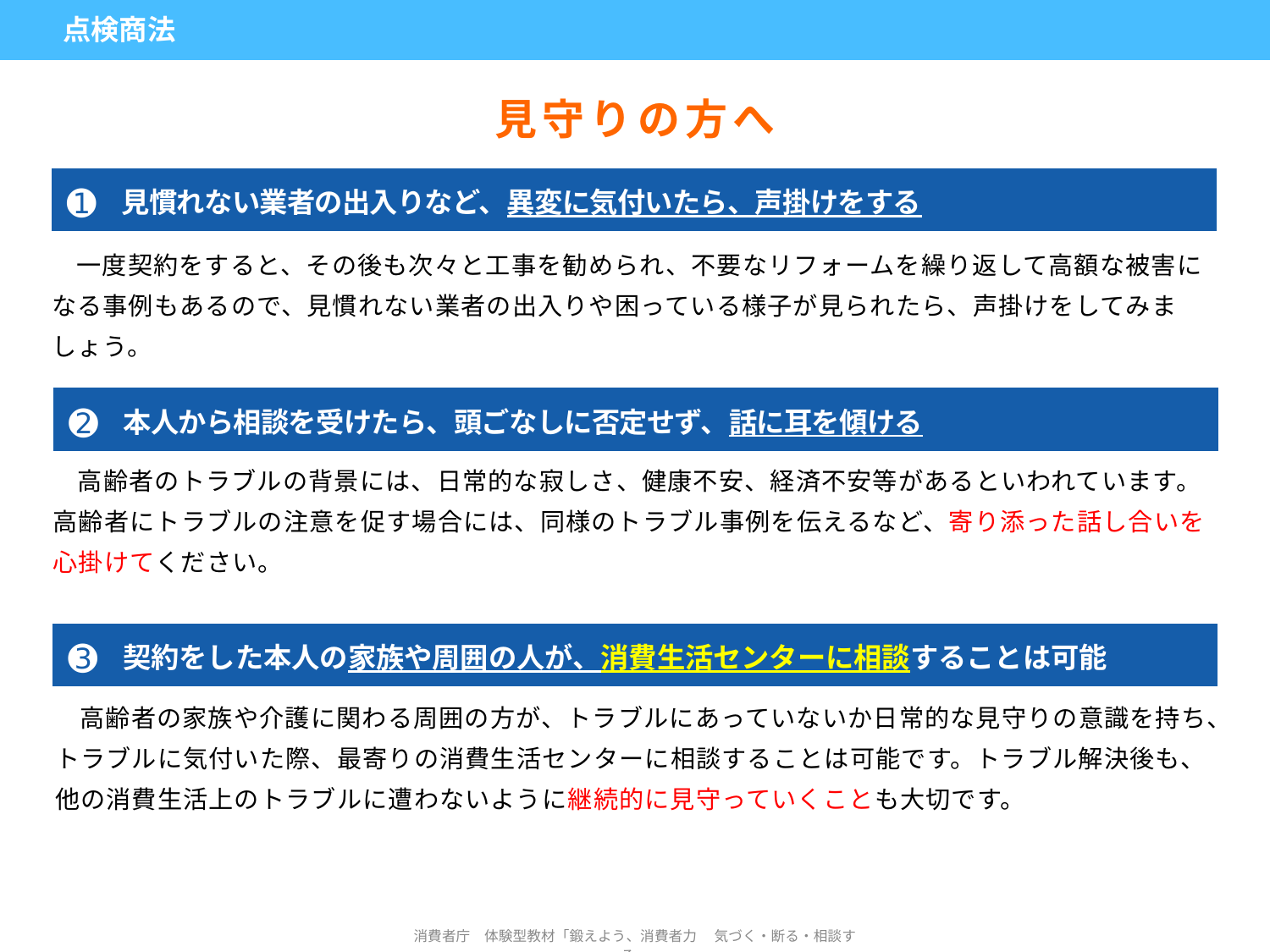

| 点検商法 |  |  |  |
| --- | --- | --- | --- |
見守りの方へ
| ➊ | 見慣れない業者の出入りなど、異変に気付いたら、声掛けをする |
| --- | --- |
一度契約をすると、その後も次々と工事を勧められ、不要なリフォームを繰り返して高額な被害になる事例もあるので、見慣れない業者の出入りや困っている様子が見られたら、声掛けをしてみましょう。
| ➋ | 本人から相談を受けたら、頭ごなしに否定せず、話に耳を傾ける |
| --- | --- |
高齢者のトラブルの背景には、日常的な寂しさ、健康不安、経済不安等があるといわれています。高齢者にトラブルの注意を促す場合には、同様のトラブル事例を伝えるなど、寄り添った話し合いを心掛けてください。
| ➌ | 契約をした本人の家族や周囲の人が、消費生活センターに相談することは可能 |
| --- | --- |
高齢者の家族や介護に関わる周囲の方が、トラブルにあっていないか日常的な見守りの意識を持ち、トラブルに気付いた際、最寄りの消費生活センターに相談することは可能です。トラブル解決後も、他の消費生活上のトラブルに遭わないように継続的に見守っていくことも大切です。